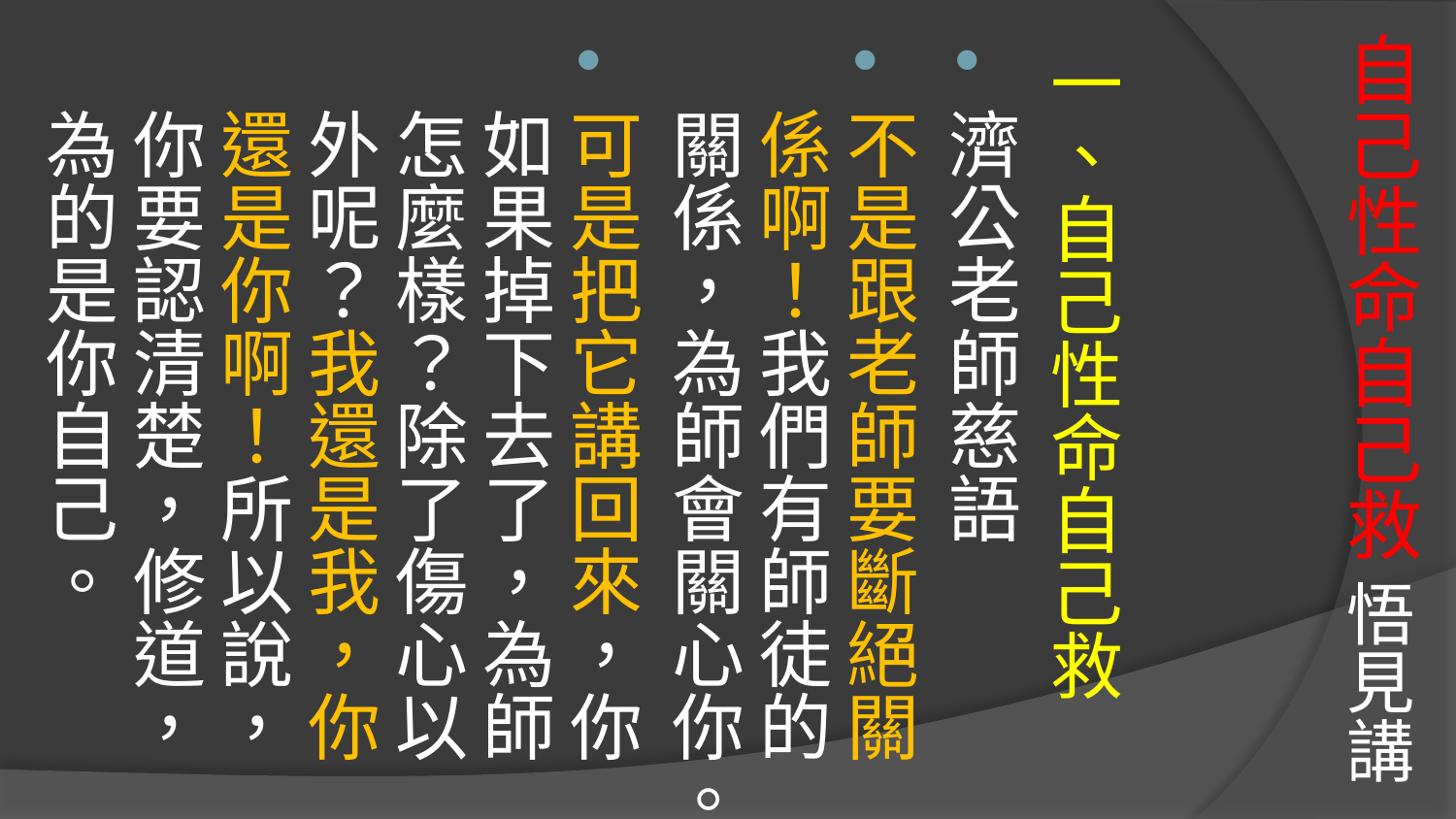

# 自己性命自己救 悟見講
一、自己性命自己救
濟公老師慈語
不是跟老師要斷絕關係啊！我們有師徒的關係，為師會關心你。
可是把它講回來，你如果掉下去了，為師怎麼樣？除了傷心以外呢？我還是我，你還是你啊！所以說，你要認清楚，修道，為的是你自己。